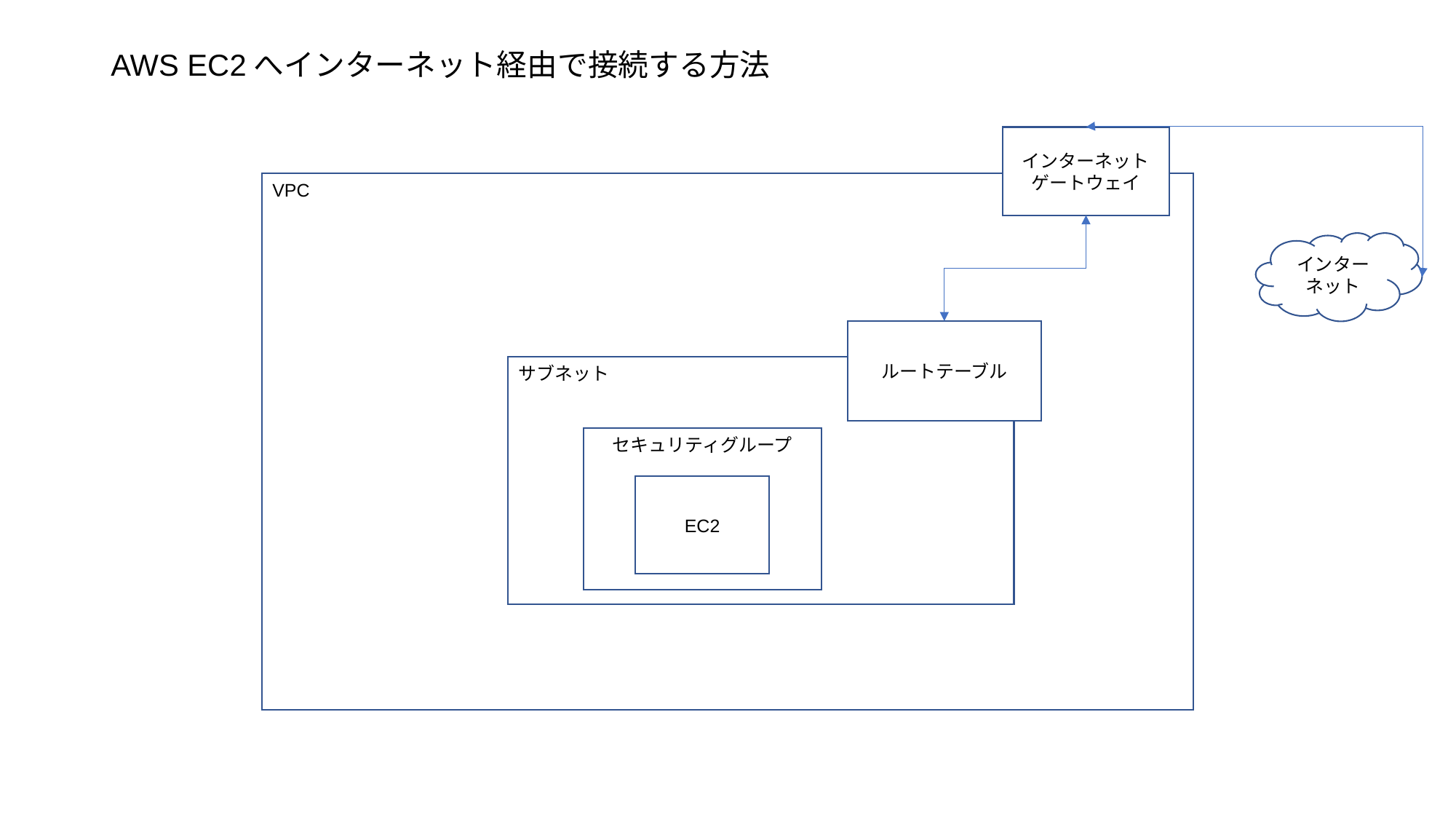

# AWS EC2へインターネット経由で接続する方法
インターネット
ゲートウェイ
VPC
インターネット
ルートテーブル
サブネット
セキュリティグループ
EC2